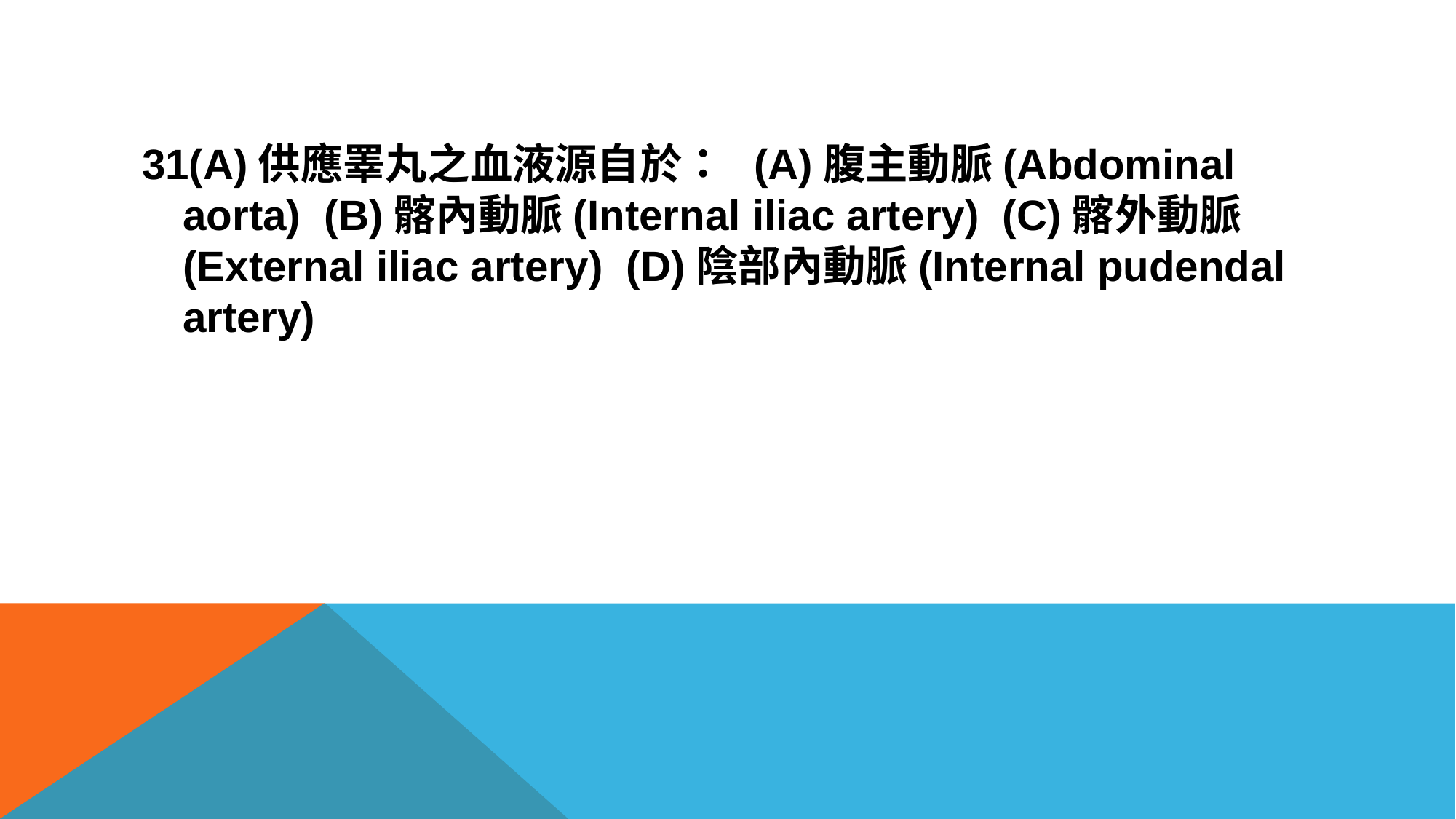

#
31(A)供應睪丸之血液源自於：  (A)腹主動脈(Abdominal aorta)  (B)髂內動脈(Internal iliac artery)  (C)髂外動脈(External iliac artery)  (D)陰部內動脈(Internal pudendal artery)